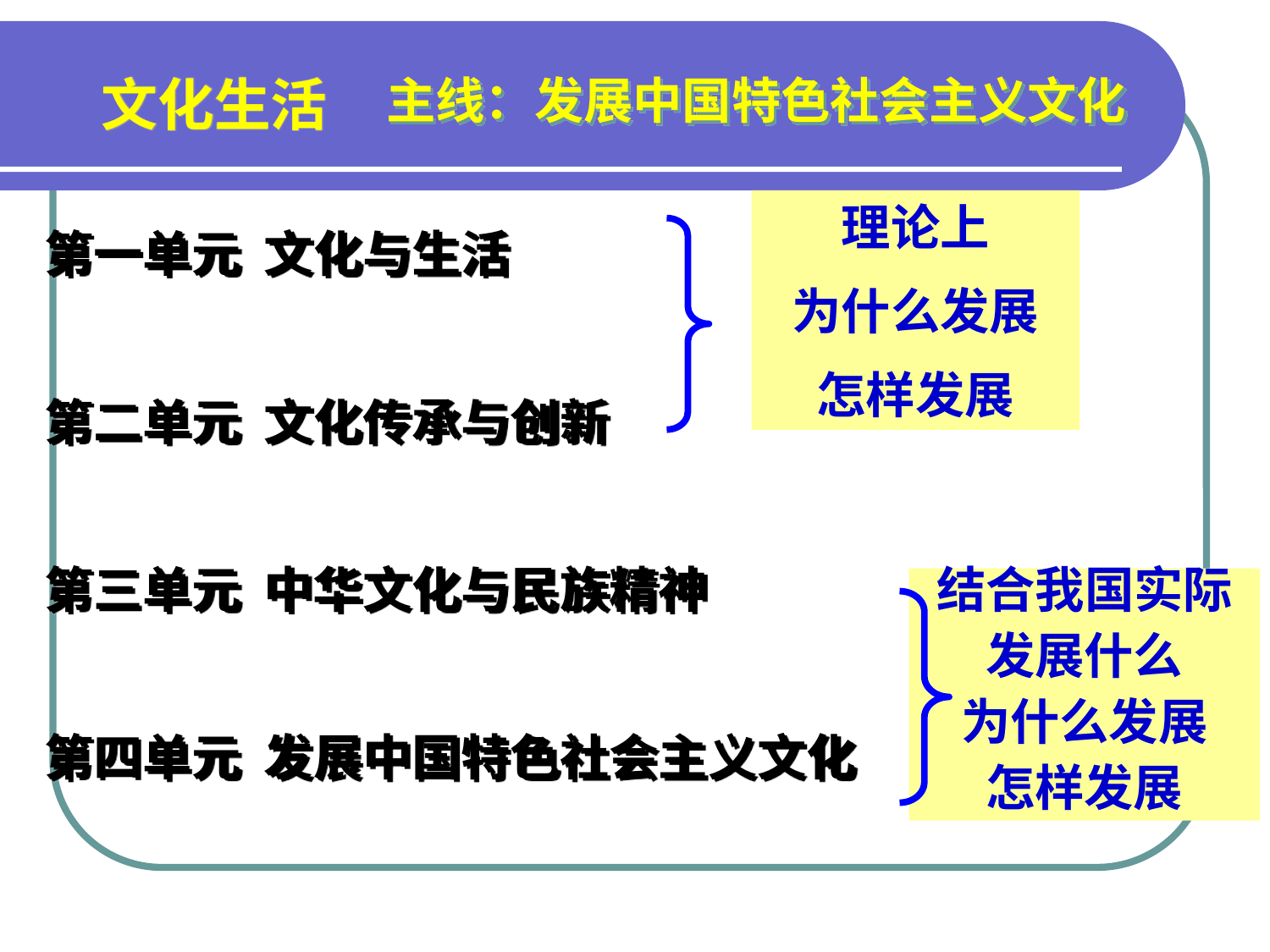

文化生活
主线：发展中国特色社会主义文化
理论上
为什么发展
怎样发展

第一单元  文化与生活

第二单元  文化传承与创新

第三单元  中华文化与民族精神

第四单元  发展中国特色社会主义文化
结合我国实际
发展什么
为什么发展
怎样发展